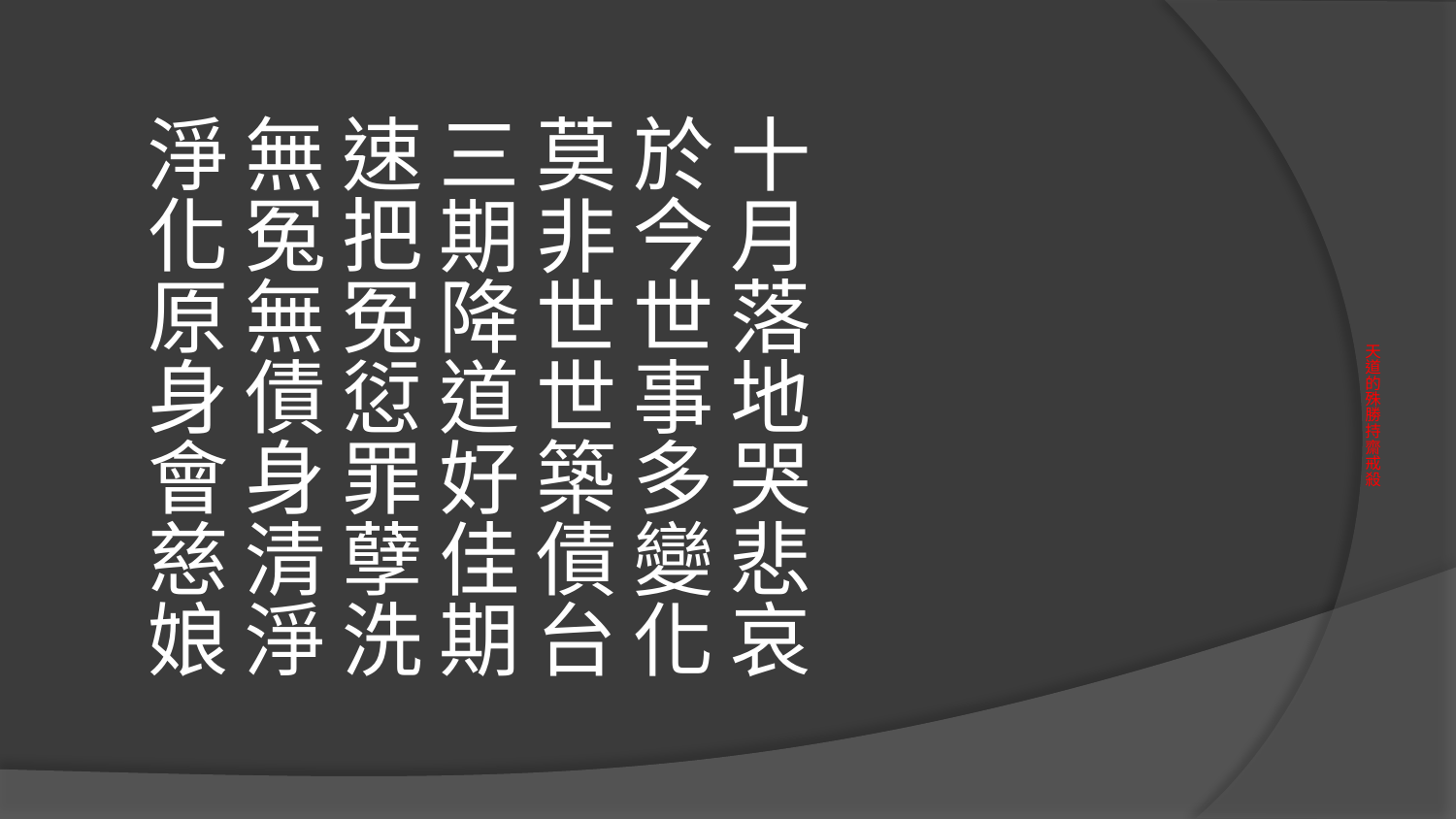

十月落地哭悲哀　於今世事多變化　莫非世世築債台　三期降道好佳期
速把冤愆罪孽洗　無冤無債身清淨　淨化原身會慈娘

# 天道的殊勝持齋戒殺